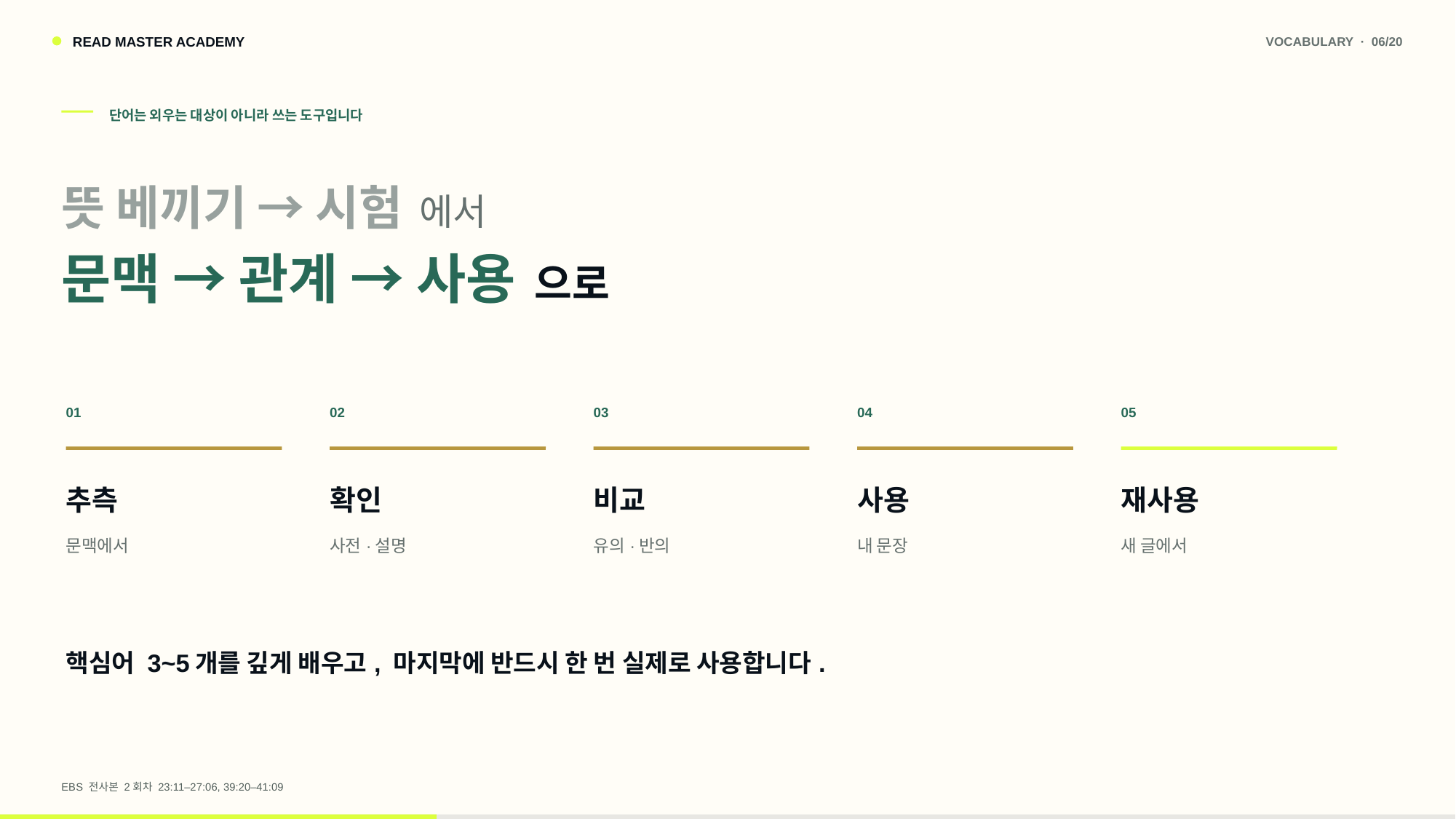

READ MASTER ACADEMY
VOCABULARY  ·  06/20

단어는 외우는 대상이 아니라 쓰는 도구입니다

뜻 베끼기 → 시험  에서
문맥 → 관계 → 사용  으로
01
02
03
04
05

추측
확인
비교
사용
재사용
문맥에서
사전·설명
유의·반의
내 문장
새 글에서
핵심어 3~5개를 깊게 배우고, 마지막에 반드시 한 번 실제로 사용합니다.
EBS 전사본 2회차 23:11–27:06, 39:20–41:09